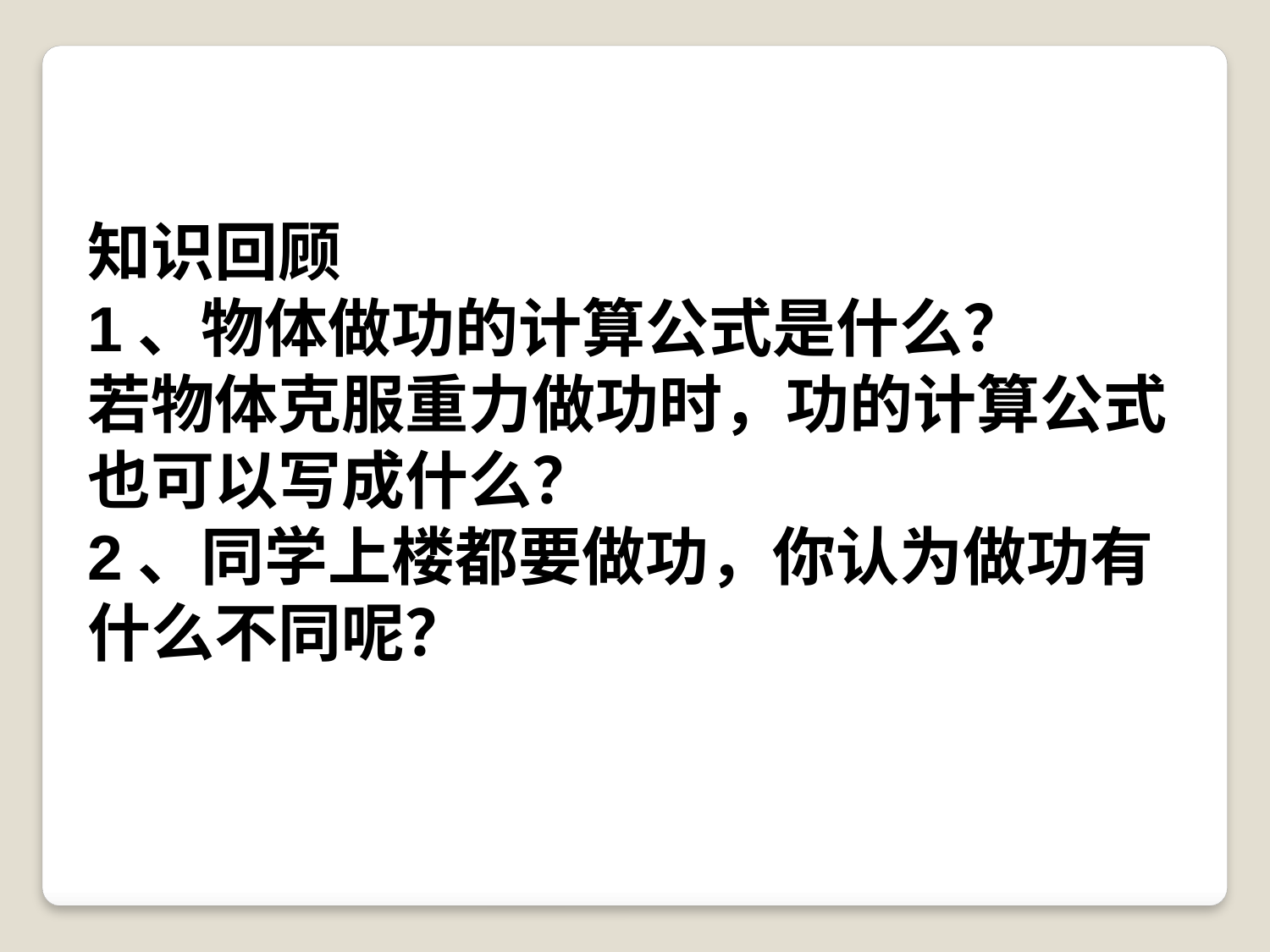

知识回顾
1、物体做功的计算公式是什么？
若物体克服重力做功时，功的计算公式也可以写成什么？
2、同学上楼都要做功，你认为做功有什么不同呢？